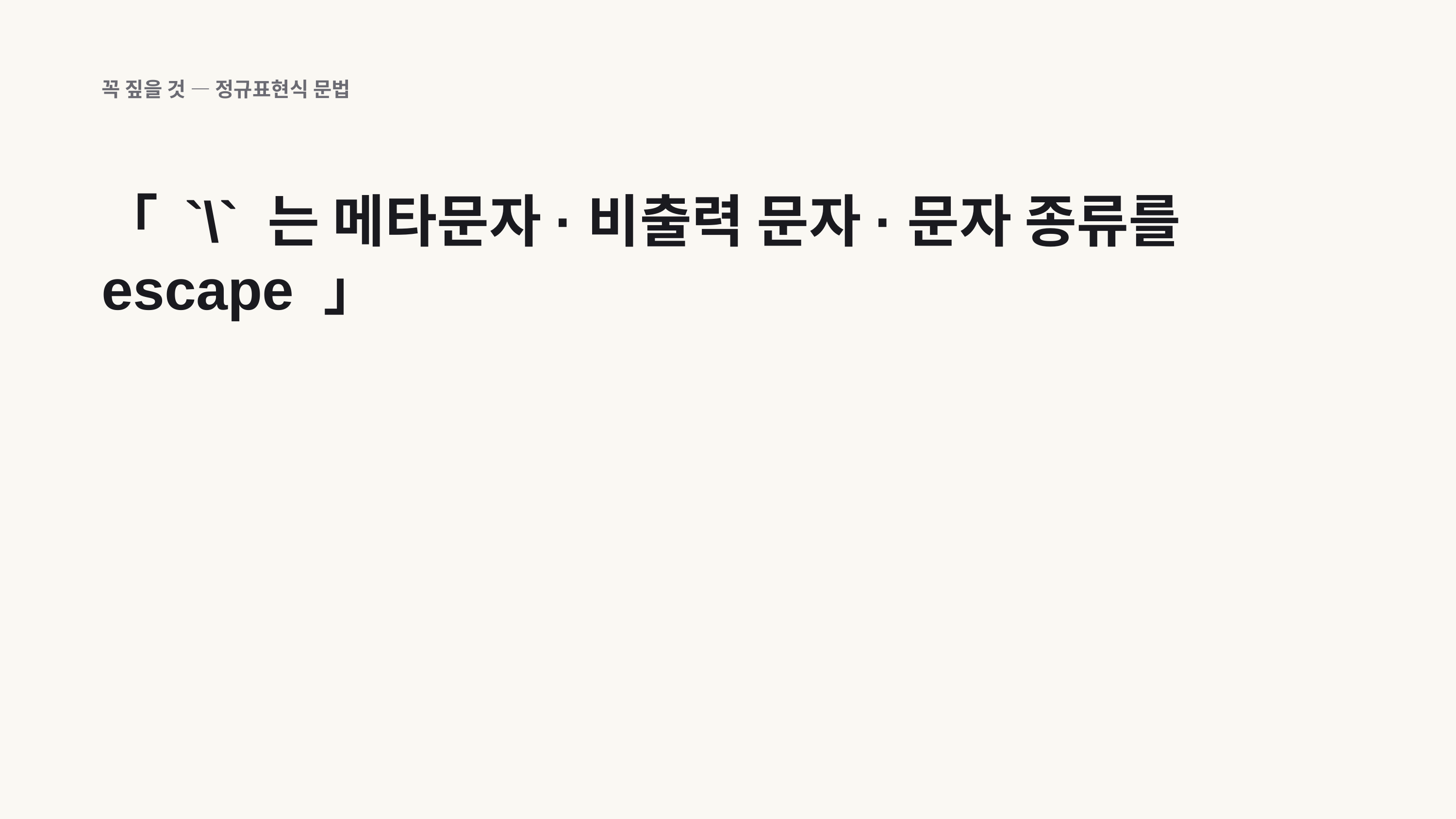

꼭 짚을 것 — 정규표현식 문법
「 `\` 는 메타문자·비출력 문자·문자 종류를 escape 」